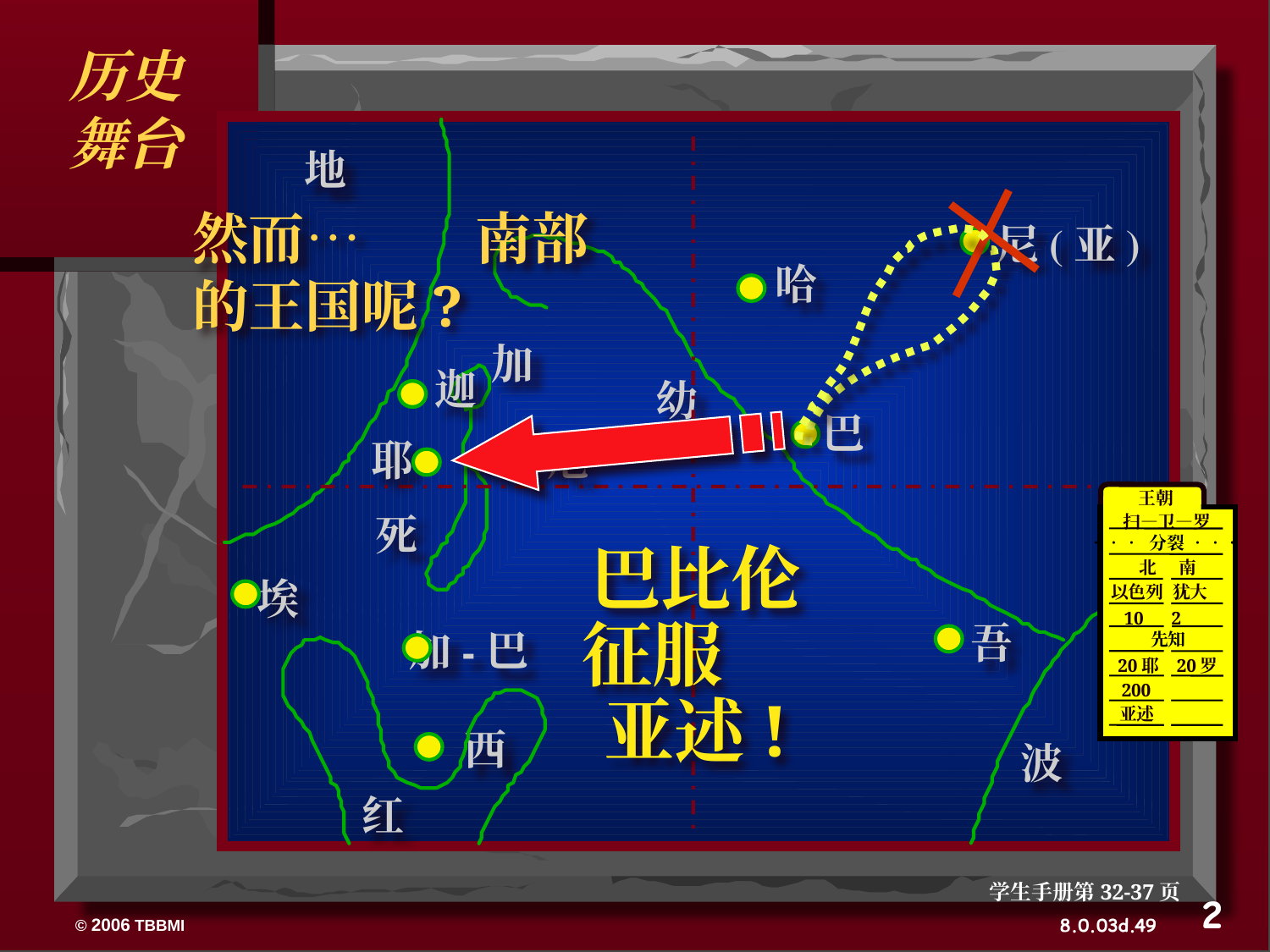

历史
舞台

地

然而…        南部的王国呢?

尼(亚)

哈

加
迦

幼

巴

耶
尼

   王朝

扫—卫—罗
 ••• 分裂 •••
北     南
以色列  犹大
10      2
先知
20耶   20罗
200
亚述

死
巴比伦 征服      亚述!

埃

吾
加-巴

西
波

红
学生手册第32-37页
2

49